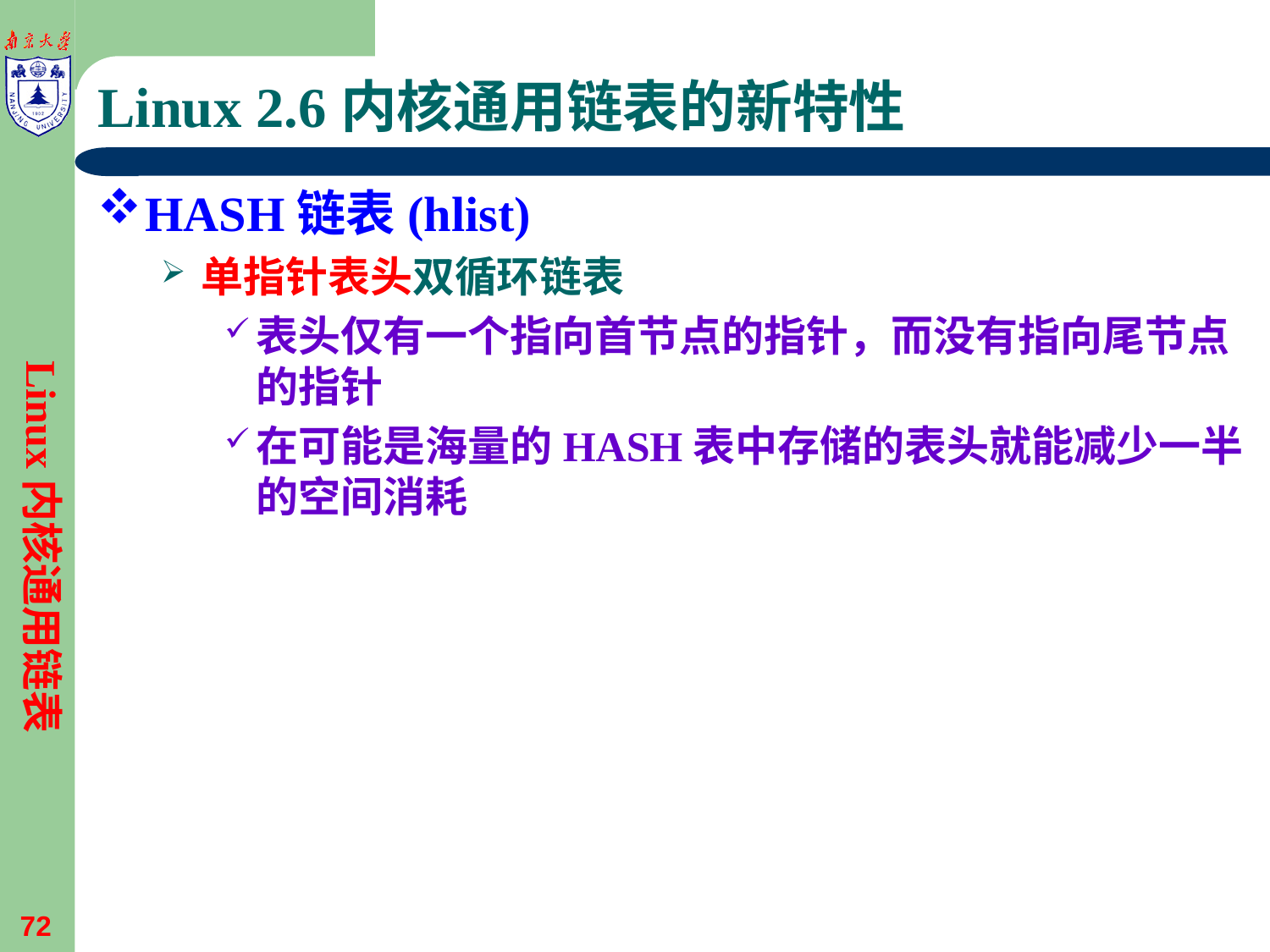

# Linux 2.6内核通用链表的新特性
HASH链表(hlist)
单指针表头双循环链表
表头仅有一个指向首节点的指针，而没有指向尾节点的指针
在可能是海量的HASH表中存储的表头就能减少一半的空间消耗
Linux内核通用链表
72